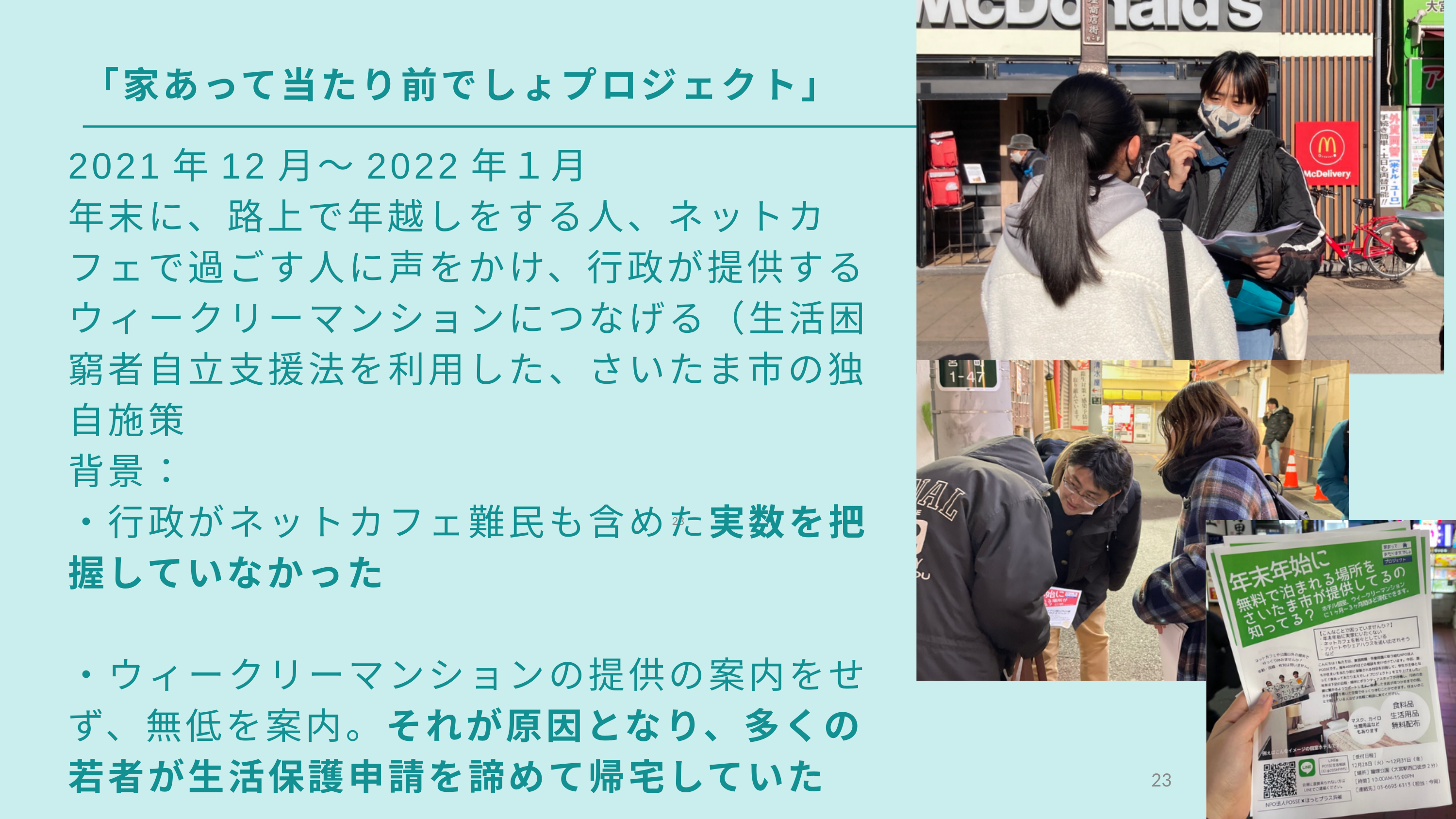

「家あって当たり前でしょプロジェクト」

2021年12月〜2022年１月
年末に、路上で年越しをする人、ネットカフェで過ごす人に声をかけ、行政が提供するウィークリーマンションにつなげる（生活困窮者自立支援法を利用した、さいたま市の独自施策
背景：
・行政がネットカフェ難民も含めた実数を把握していなかった

・ウィークリーマンションの提供の案内をせず、無低を案内。それが原因となり、多くの若者が生活保護申請を諦めて帰宅していた

23

23